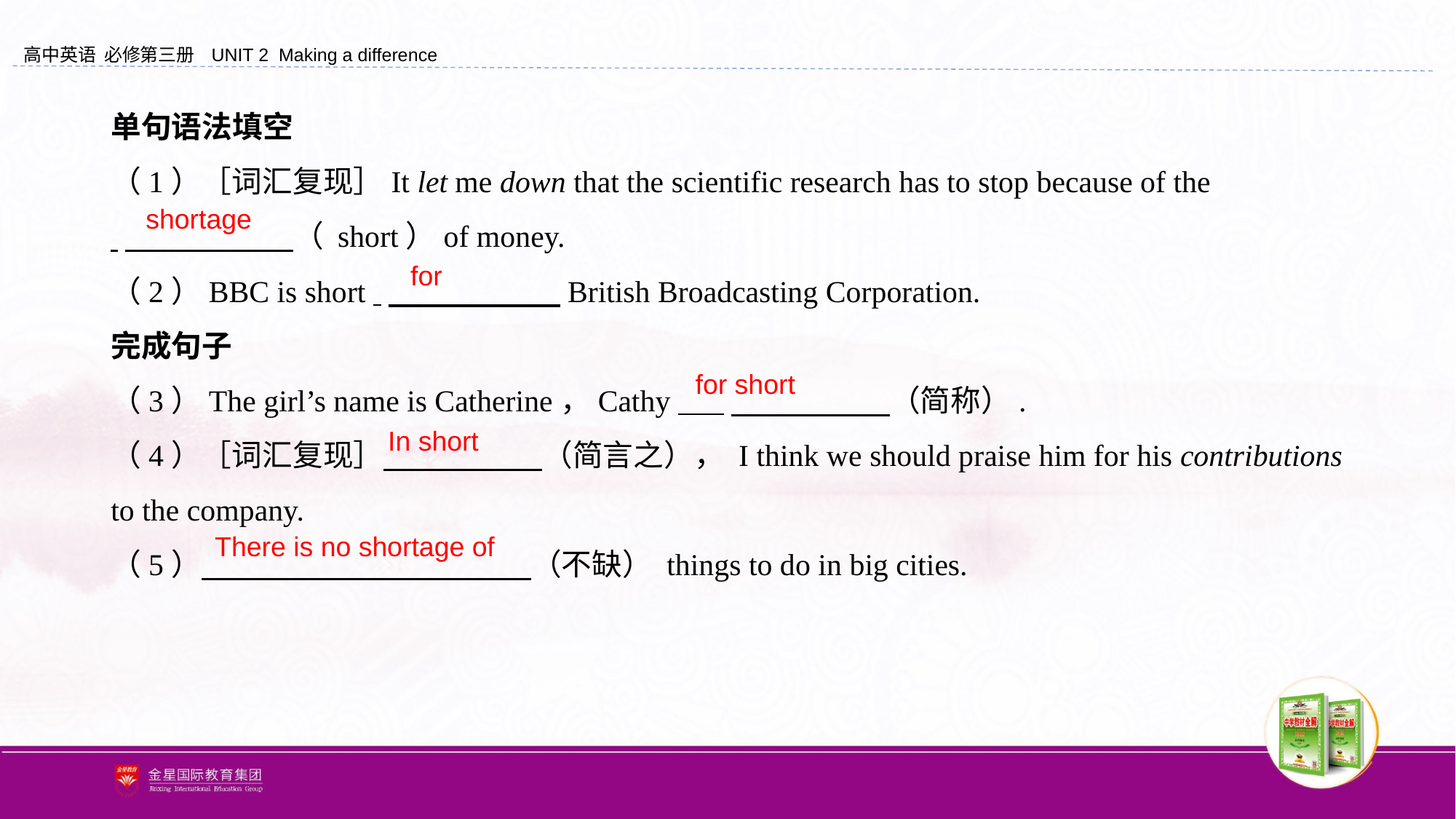

单句语法填空
（1）［词汇复现］It let me down that the scientific research has to stop because of the
 　                　（ short）of money.
（2）BBC is short  　　　 　 　 British Broadcasting Corporation.
完成句子
（3）The girl’s name is Catherine，Cathy       　　　　 　（简称）.
（4）［词汇复现］ 　　　　　（简言之）， I think we should praise him for his contributions to the company.
（5）                                                 （不缺） things to do in big cities.

shortage
for
for short
In short
There is no shortage of